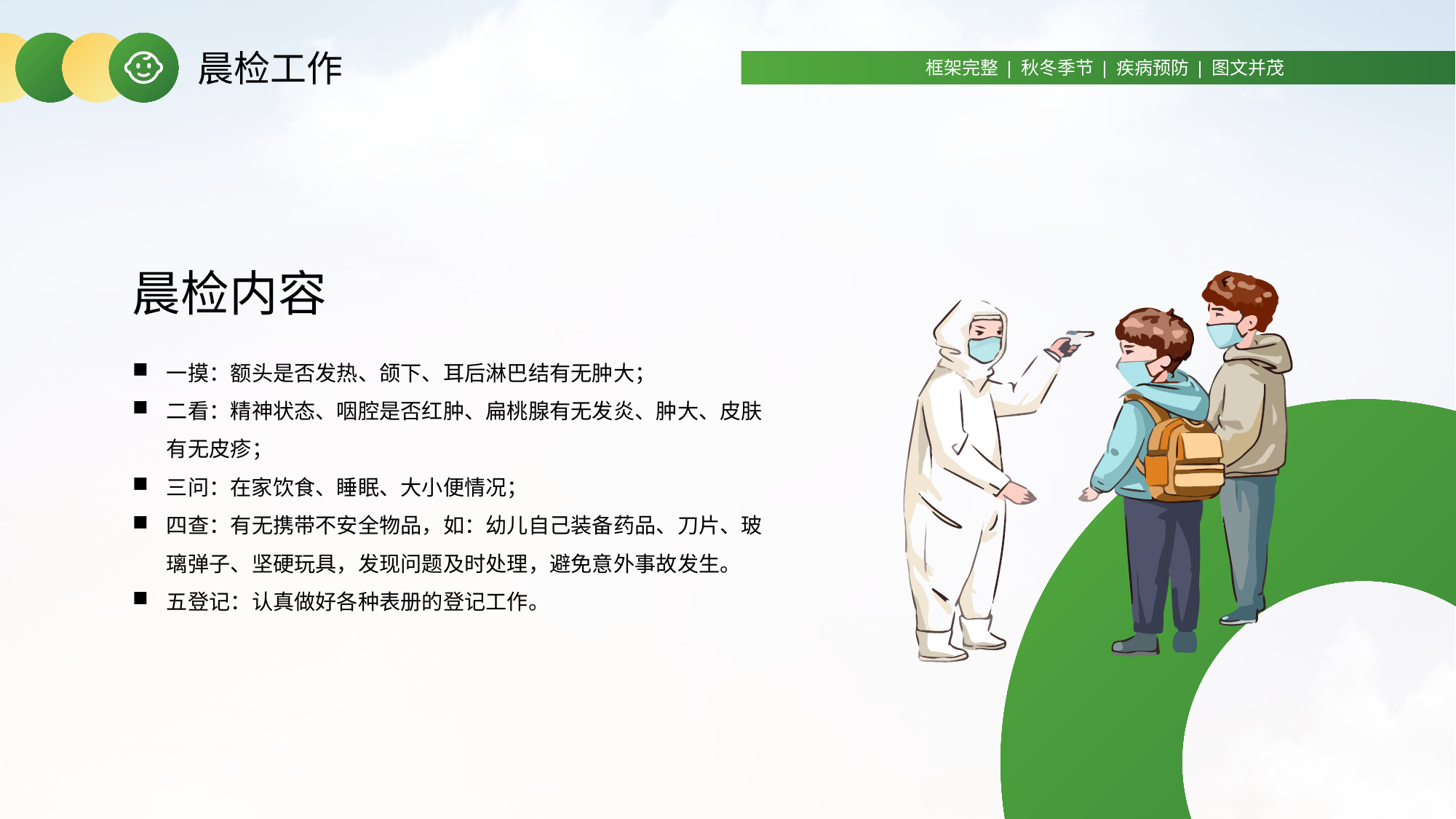

晨检工作
框架完整 | 秋冬季节 | 疾病预防 | 图文并茂

晨检内容
一摸：额头是否发热、颌下、耳后淋巴结有无肿大；
二看：精神状态、咽腔是否红肿、扁桃腺有无发炎、肿大、皮肤有无皮疹；
三问：在家饮食、睡眠、大小便情况；
四查：有无携带不安全物品，如：幼儿自己装备药品、刀片、玻璃弹子、坚硬玩具，发现问题及时处理，避免意外事故发生。
五登记：认真做好各种表册的登记工作。